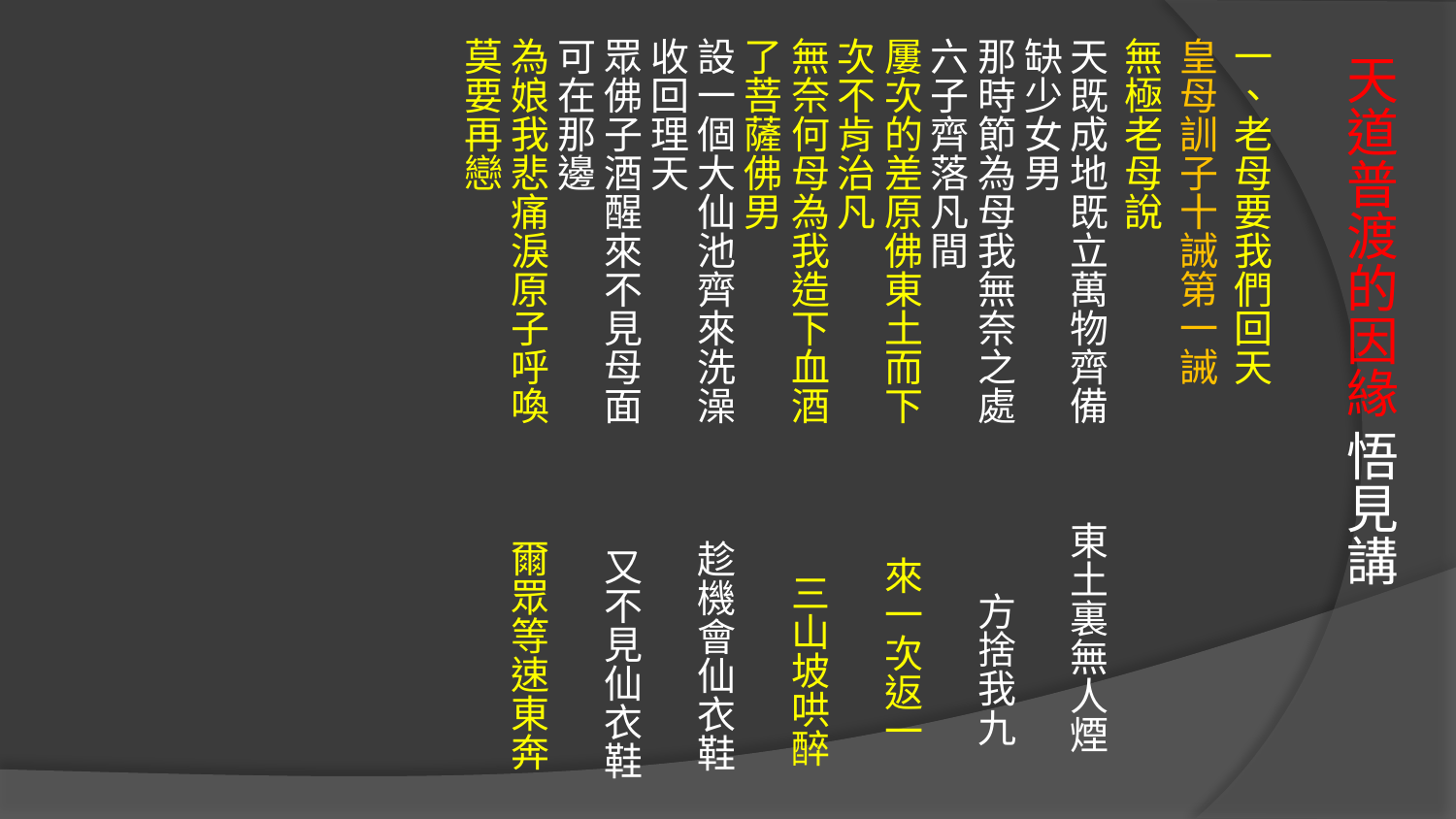

一、老母要我們回天
皇母訓子十誡第一誡
無極老母說
天既成地既立萬物齊備           東土裏無人煙缺少女男
那時節為母我無奈之處                   方捨我九六子齊落凡間
屢次的差原佛東土而下               來一次返一次不肯治凡
無奈何母為我造下血酒                 三山坡哄醉了菩薩佛男
設一個大仙池齊來洗澡             趁機會仙衣鞋收回理天
眾佛子酒醒來不見母面              又不見仙衣鞋可在那邊
為娘我悲痛淚原子呼喚             爾眾等速東奔莫要再戀

# 天道普渡的因緣 悟見講